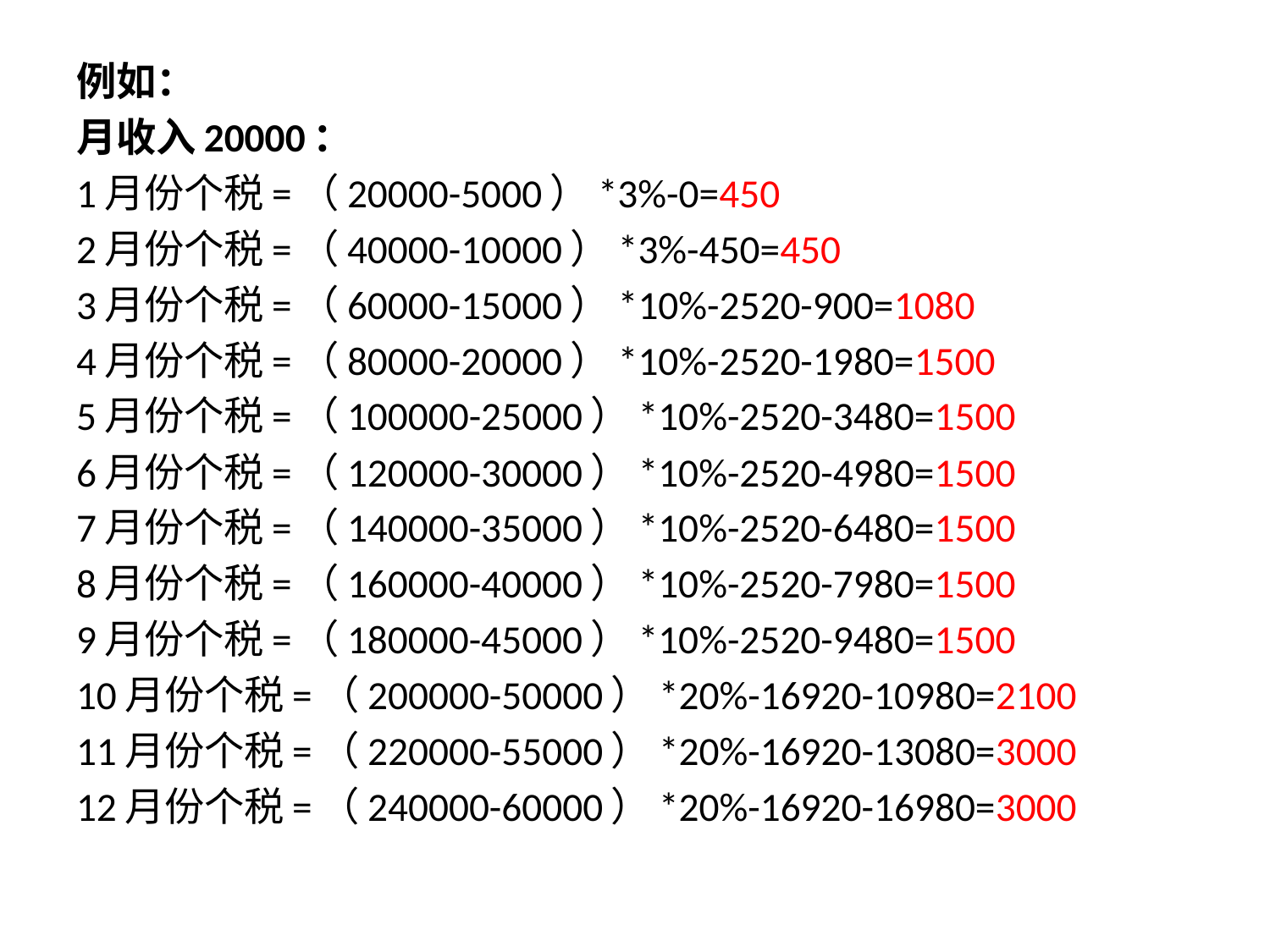

例如：
月收入20000：
1月份个税=（20000-5000）*3%-0=450
2月份个税=（40000-10000）*3%-450=450
3月份个税=（60000-15000）*10%-2520-900=1080
4月份个税=（80000-20000）*10%-2520-1980=1500
5月份个税=（100000-25000）*10%-2520-3480=1500
6月份个税=（120000-30000）*10%-2520-4980=1500
7月份个税=（140000-35000）*10%-2520-6480=1500
8月份个税=（160000-40000）*10%-2520-7980=1500
9月份个税=（180000-45000）*10%-2520-9480=1500
10月份个税=（200000-50000）*20%-16920-10980=2100
11月份个税=（220000-55000）*20%-16920-13080=3000
12月份个税=（240000-60000）*20%-16920-16980=3000